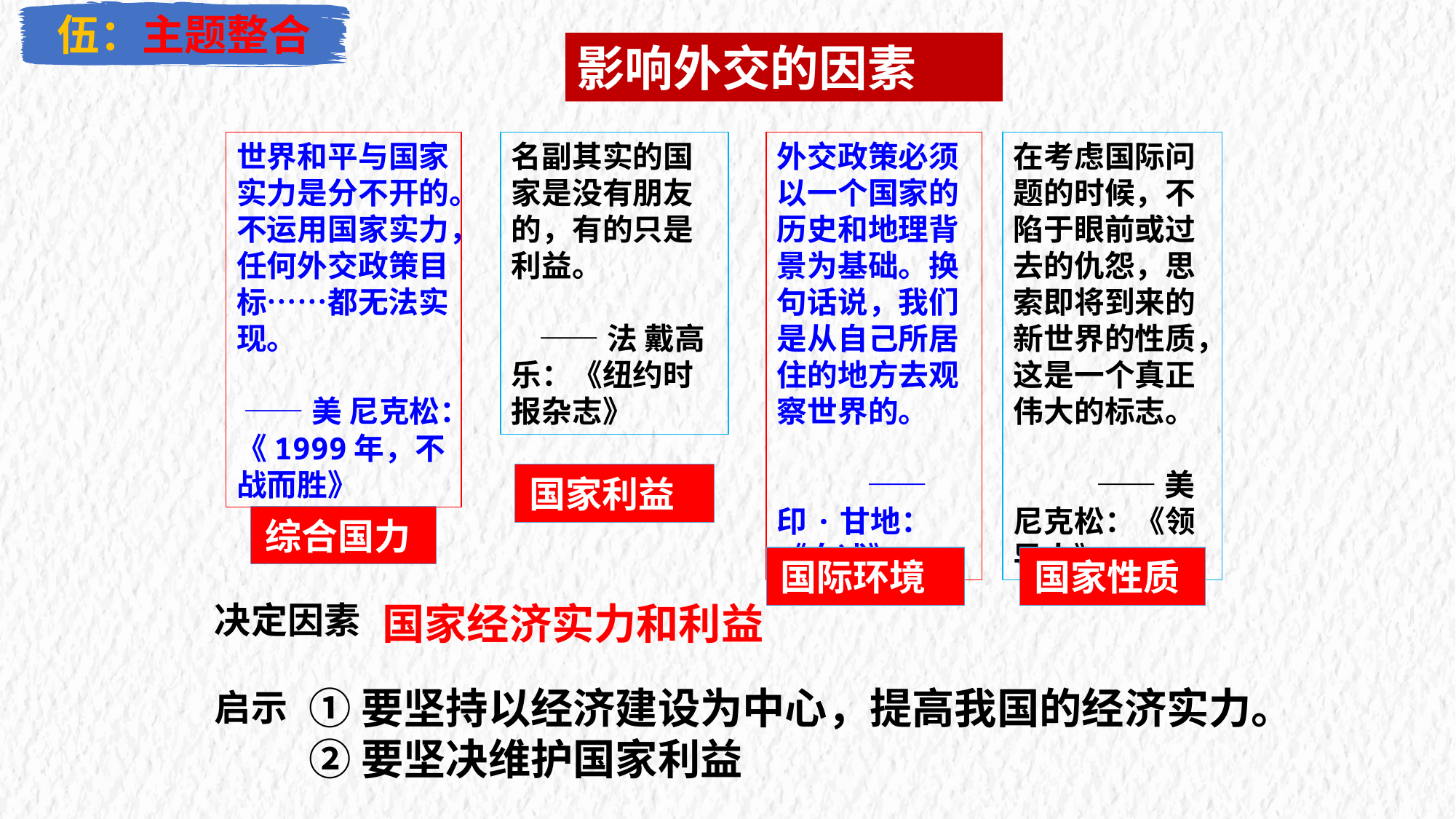

伍：主题整合
影响外交的因素

世界和平与国家实力是分不开的。不运用国家实力，任何外交政策目标……都无法实现。
                                ——美 尼克松：《1999年，不战而胜》
名副其实的国家是没有朋友的，有的只是利益。
                                  ——法 戴高乐：《纽约时报杂志》
外交政策必须以一个国家的历史和地理背景为基础。换句话说，我们是从自己所居住的地方去观察世界的。
                                          ——印·甘地：《自述》
在考虑国际问题的时候，不陷于眼前或过去的仇怨，思索即将到来的新世界的性质，这是一个真正伟大的标志。
                                         ——美 尼克松：《领导人》
国家利益
综合国力
国际环境
国家性质
决定因素

启示
国家经济实力和利益
①要坚持以经济建设为中心，提高我国的经济实力。
②要坚决维护国家利益